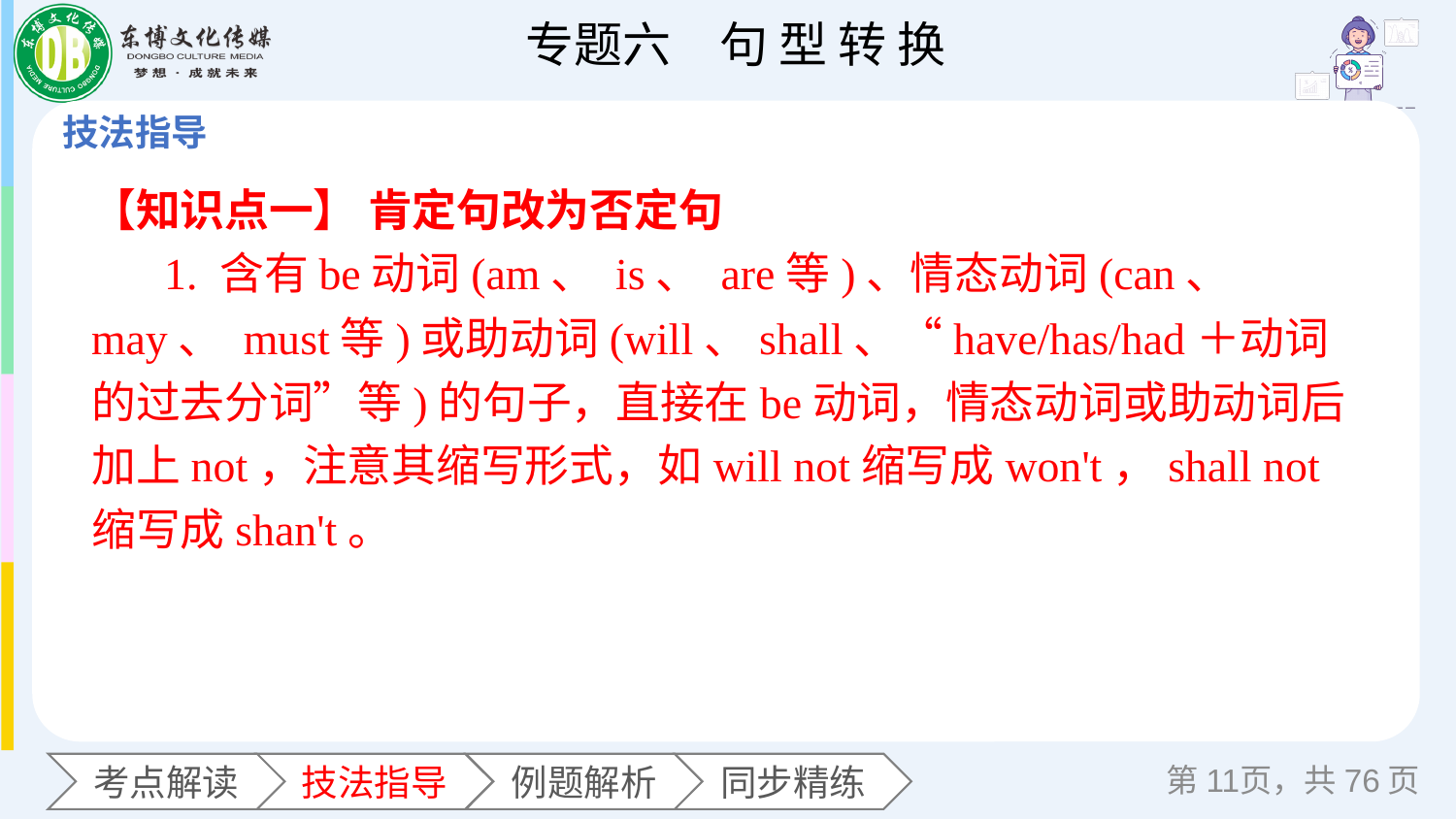

【知识点一】 肯定句改为否定句
1. 含有be动词(am、 is、 are等)、情态动词(can、 may、 must等)或助动词(will、shall、“have/has/had＋动词的过去分词”等)的句子，直接在be动词，情态动词或助动词后加上not，注意其缩写形式，如will not缩写成won't，shall not缩写成shan't。
第11页，共76页